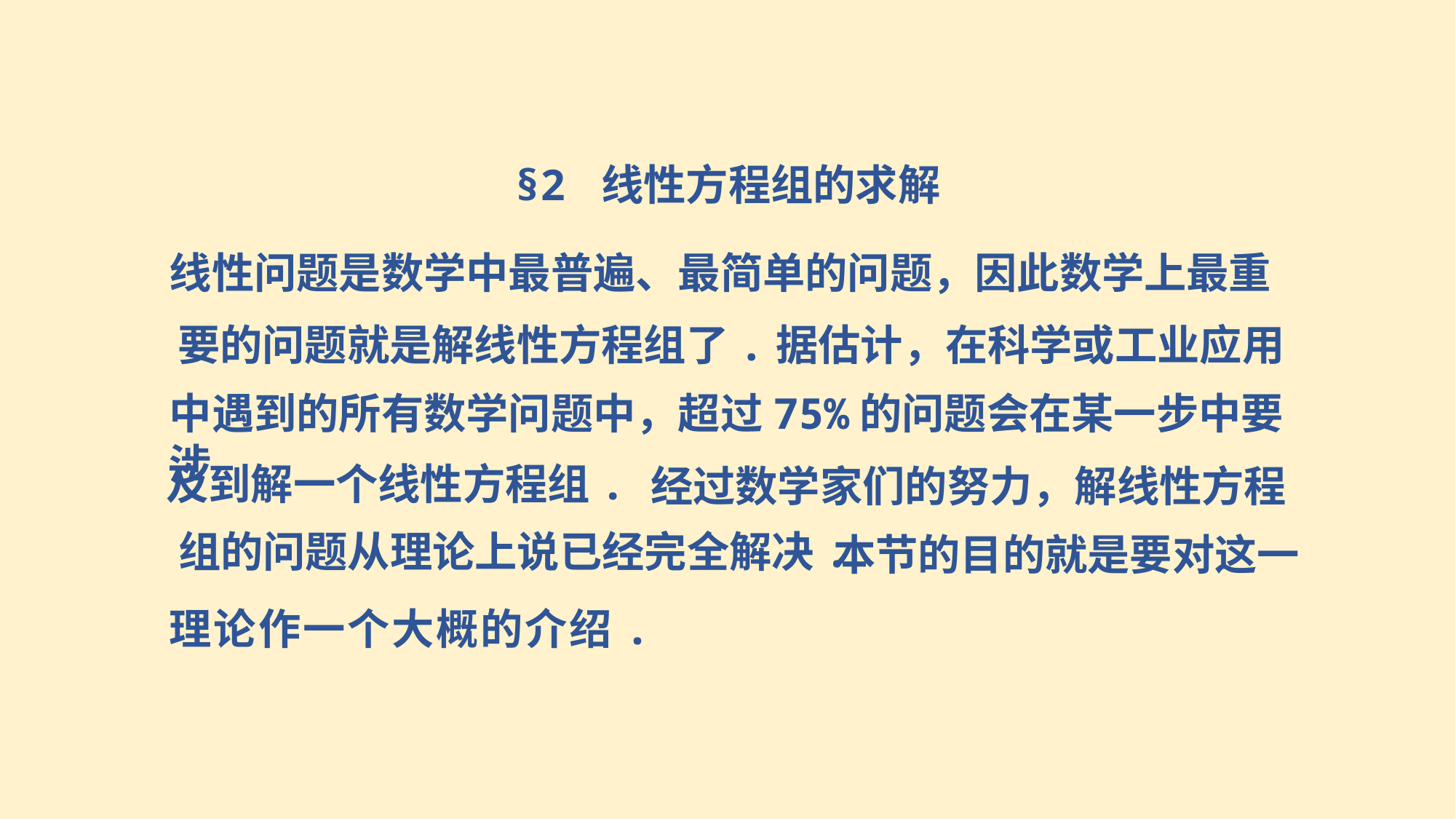

§2 线性方程组的求解
线性问题是数学中最普遍、最简单的问题，因此数学上最重
要的问题就是解线性方程组了.
据估计，在科学或工业应用
中遇到的所有数学问题中，超过75%的问题会在某一步中要涉
及到解一个线性方程组.
经过数学家们的努力，解线性方程
组的问题从理论上说已经完全解决.
本节的目的就是要对这一
理论作一个大概的介绍.